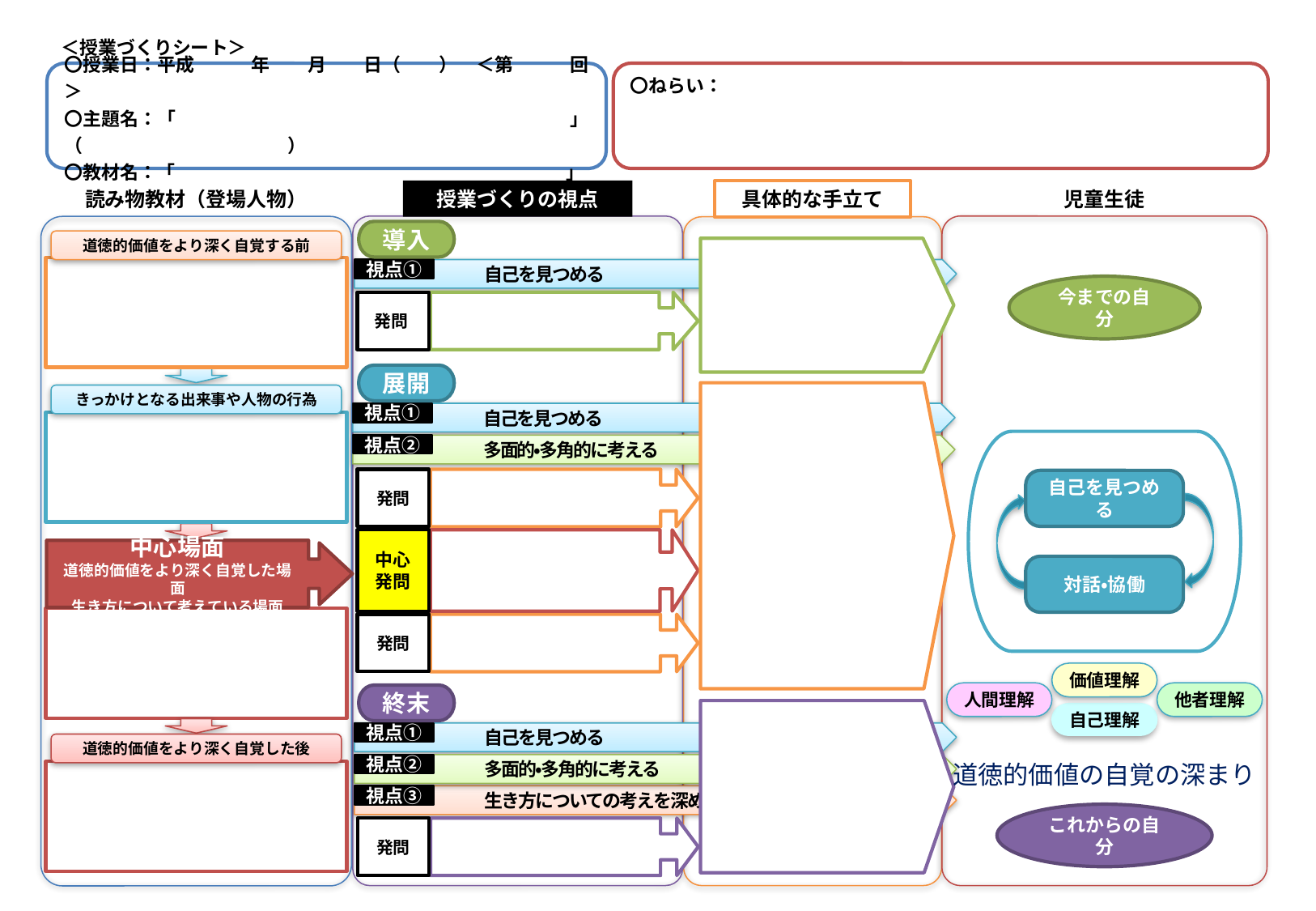

＜授業づくりシート＞
〇授業日：平成　　　年　　月　　日（　　）　＜第　　　回＞
〇主題名：「　　　　　　　　　　　　　　　　　　　　　」（　　　　　　　　　　　）
〇教材名：「　　　　　　　　　　　　　　　　　　　　　」
〇ねらい：
授業づくりの視点
児童生徒
読み物教材（登場人物）
具体的な手立て

導入
道徳的価値をより深く自覚する前

　　　　　　　自己を見つめる
視点①
今までの自分
発問

展開

きっかけとなる出来事や人物の行為
　　　　　　　自己を見つめる
視点①

　　　　　　　多面的・多角的に考える
視点②
発問

自己を見つめる
対話・協働

中心発問

中心場面
道徳的価値をより深く自覚した場面
生き方について考えている場面

発問

価値理解
人間理解
他者理解
終末

自己理解

　　　　　　　自己を見つめる
視点①
道徳的価値をより深く自覚した後
道徳的価値の自覚の深まり
　　　　　　　多面的・多角的に考える
視点②

　　　　　　　生き方についての考えを深める
視点③
これからの自分
発問